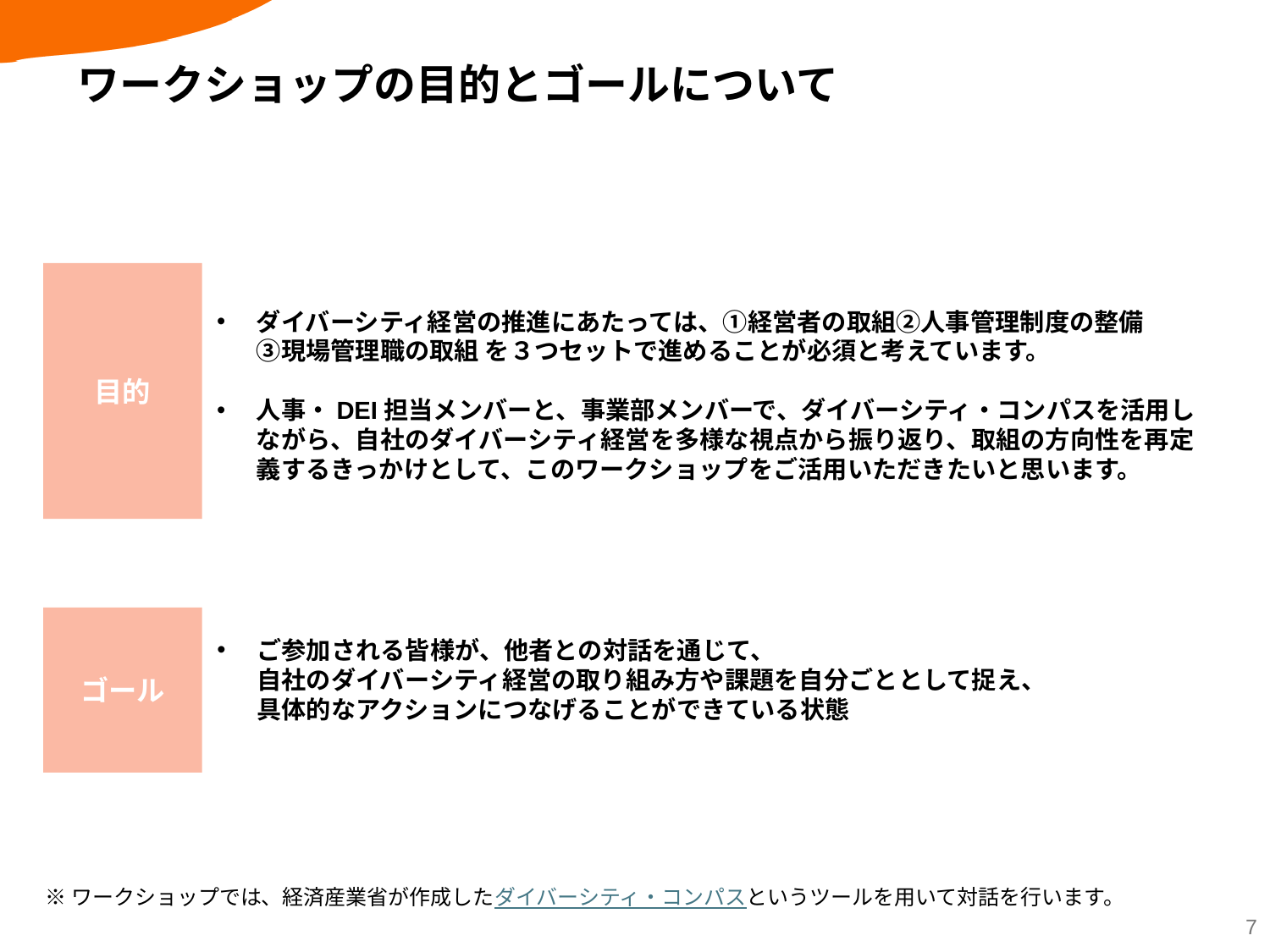

# ワークショップの目的とゴールについて
目的

ダイバーシティ経営の推進にあたっては、①経営者の取組②人事管理制度の整備
③現場管理職の取組 を３つセットで進めることが必須と考えています。

人事・DEI担当メンバーと、事業部メンバーで、ダイバーシティ・コンパスを活用しながら、自社のダイバーシティ経営を多様な視点から振り返り、取組の方向性を再定義するきっかけとして、このワークショップをご活用いただきたいと思います。

ゴール
ご参加される皆様が、他者との対話を通じて、
自社のダイバーシティ経営の取り組み方や課題を自分ごととして捉え、
具体的なアクションにつなげることができている状態
※ワークショップでは、経済産業省が作成したダイバーシティ・コンパスというツールを用いて対話を行います。
7